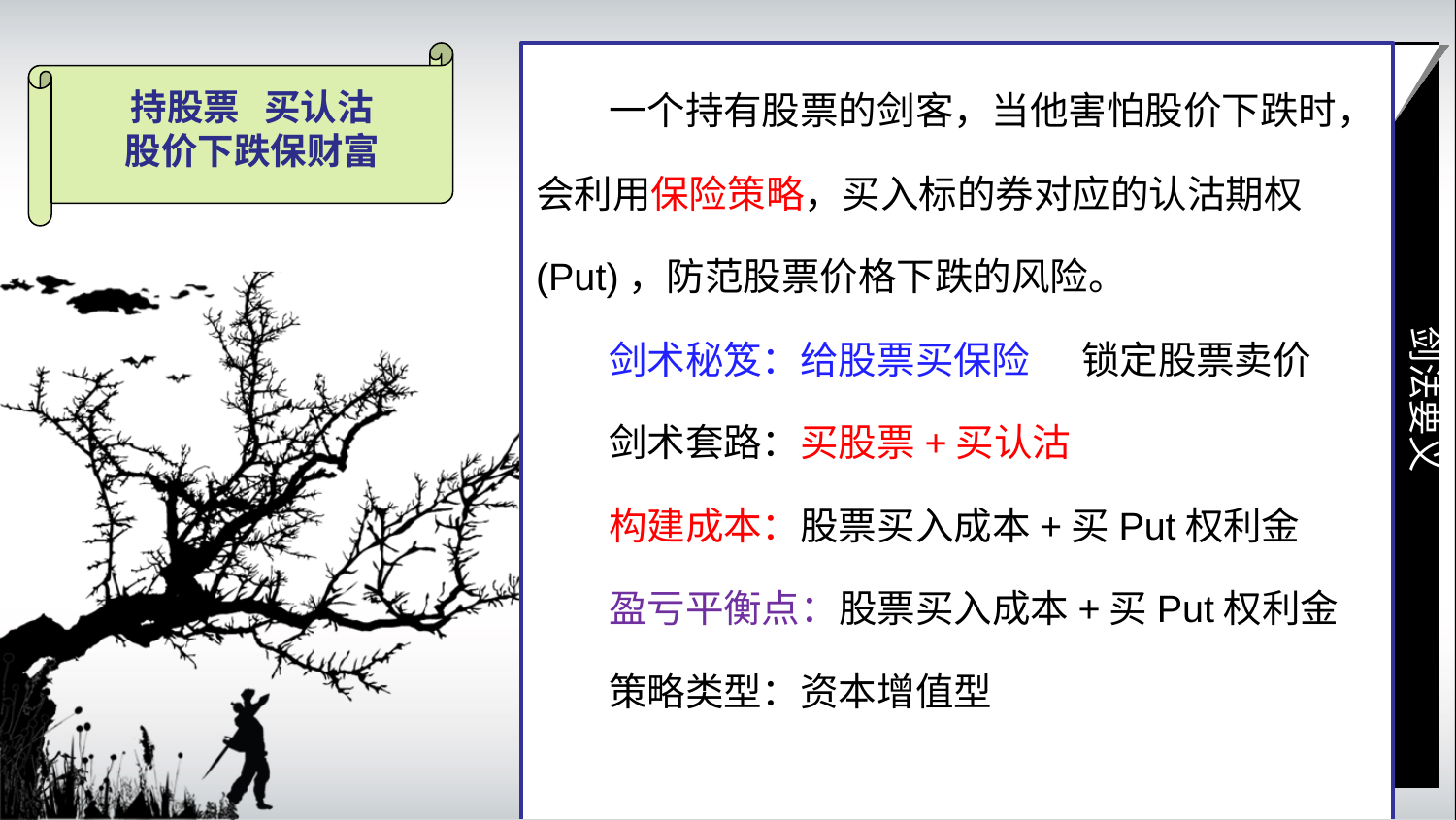

一个持有股票的剑客，当他害怕股价下跌时，会利用保险策略，买入标的券对应的认沽期权(Put)，防范股票价格下跌的风险。
剑术秘笈：给股票买保险      锁定股票卖价
剑术套路：买股票+买认沽
构建成本：股票买入成本+买Put权利金
盈亏平衡点：股票买入成本+买Put权利金
策略类型：资本增值型

剑法要义
持股票   买认沽
股价下跌保财富